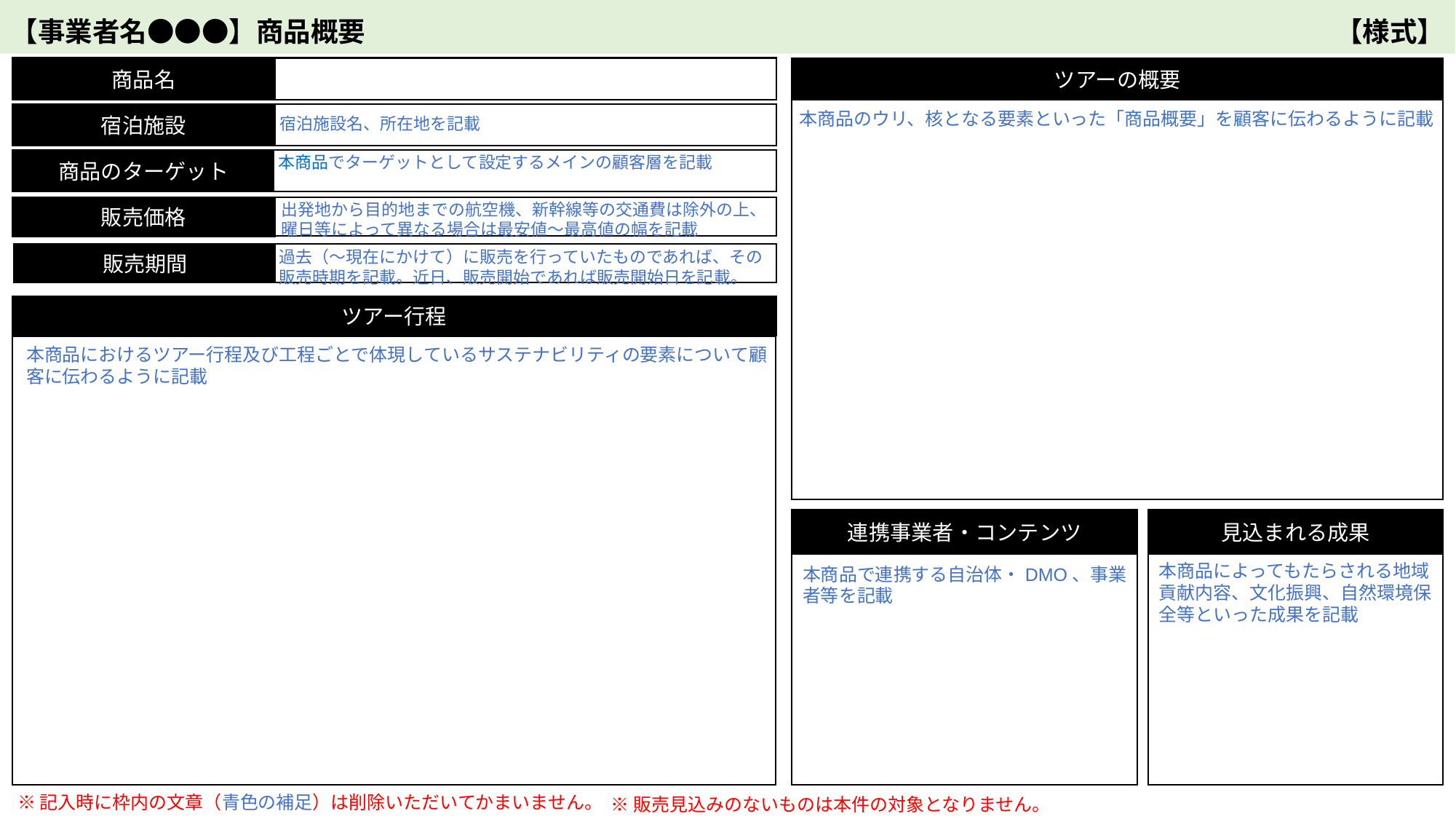

【事業者名●●●】商品概要
【様式】
商品名

ツアーの概要

本商品のウリ、核となる要素といった「商品概要」を顧客に伝わるように記載

宿泊施設
宿泊施設名、所在地を記載
本商品でターゲットとして設定するメインの顧客層を記載
商品のターゲット

出発地から目的地までの航空機、新幹線等の交通費は除外の上、曜日等によって異なる場合は最安値～最高値の幅を記載
販売価格

出発地から目的地までの航空機、新幹線等の交通費は除外の上、曜日等によって異なる場合は最安値～最高値の幅を記載
過去（～現在にかけて）に販売を行っていたものであれば、その販売時期を記載。近日、販売開始であれば販売開始日を記載。
販売期間

ツアー行程

本商品におけるツアー行程及び工程ごとで体現しているサステナビリティの要素について顧客に伝わるように記載
連携事業者・コンテンツ
見込まれる成果
本商品によってもたらされる地域貢献内容、文化振興、自然環境保全等といった成果を記載

本商品で連携する自治体・DMO、事業者等を記載
※記入時に枠内の文章（青色の補足）は削除いただいてかまいません。
※販売見込みのないものは本件の対象となりません。